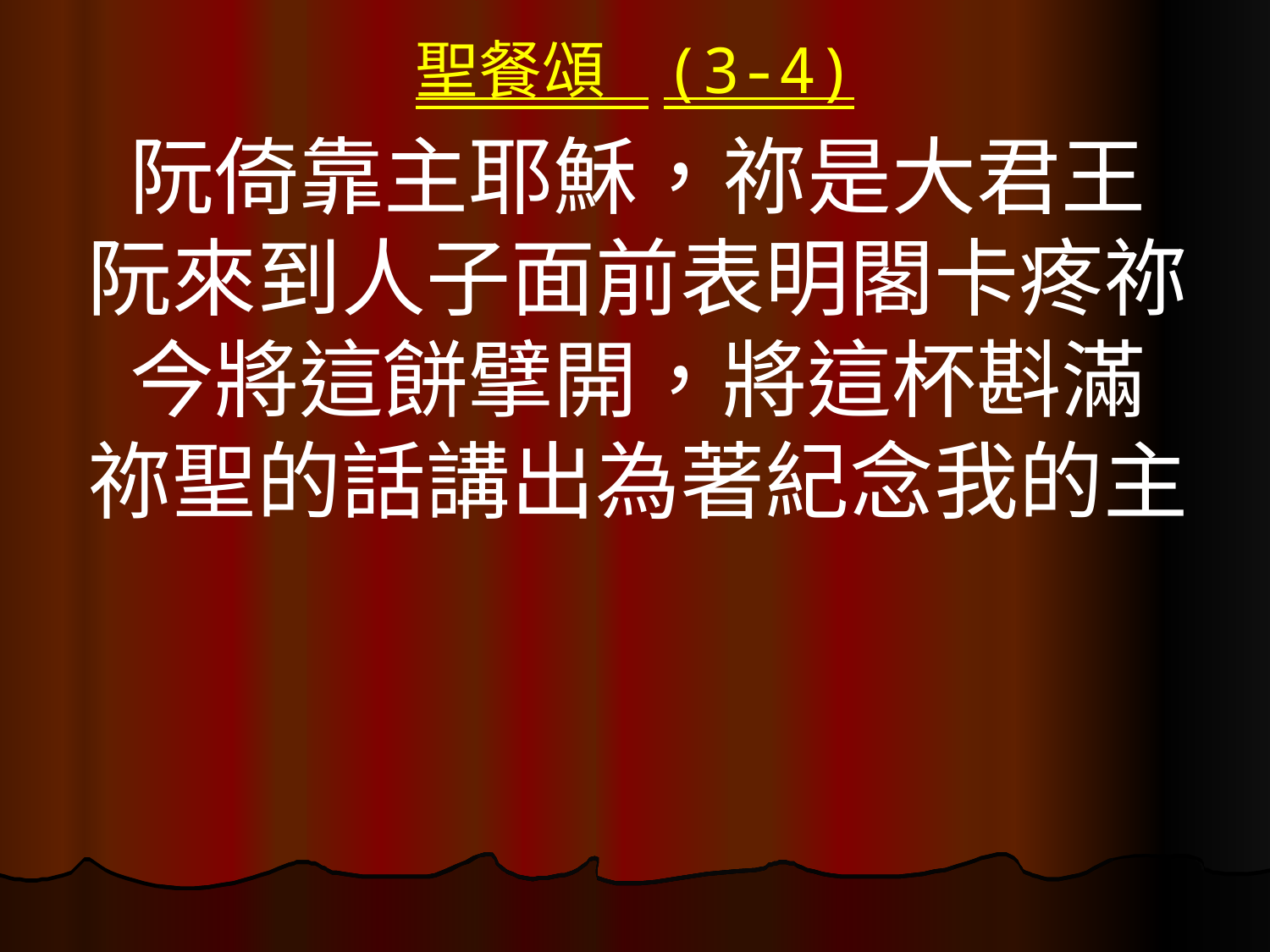

# 聖餐頌   (3-4)
阮倚靠主耶穌，祢是大君王
阮來到人子面前表明閣卡疼祢
今將這餅擘開，將這杯斟滿
祢聖的話講出為著紀念我的主